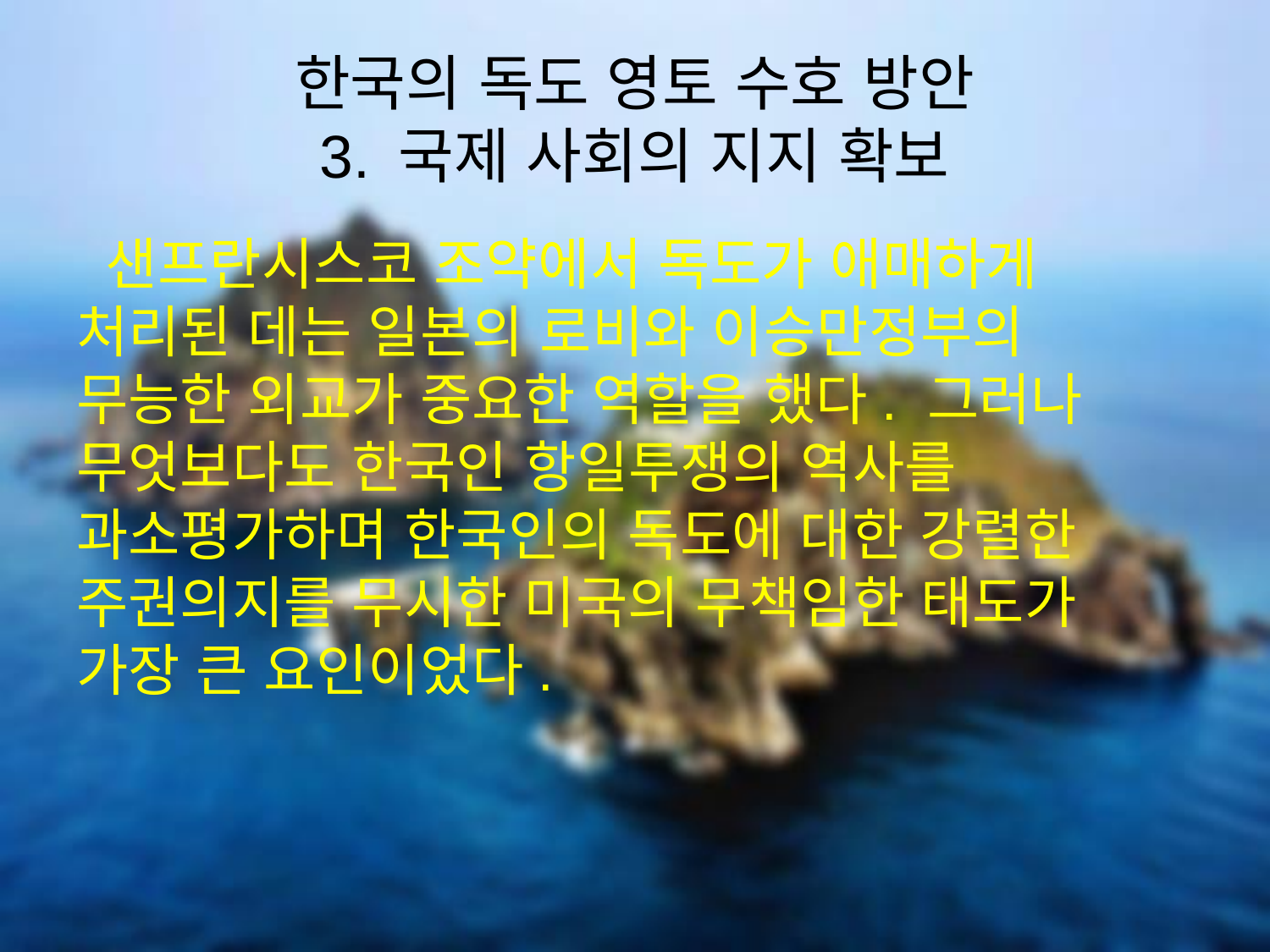

# 한국의 독도 영토 수호 방안 3. 국제 사회의 지지 확보
 샌프란시스코 조약에서 독도가 애매하게 처리된 데는 일본의 로비와 이승만정부의 무능한 외교가 중요한 역할을 했다. 그러나 무엇보다도 한국인 항일투쟁의 역사를 과소평가하며 한국인의 독도에 대한 강렬한 주권의지를 무시한 미국의 무책임한 태도가 가장 큰 요인이었다.